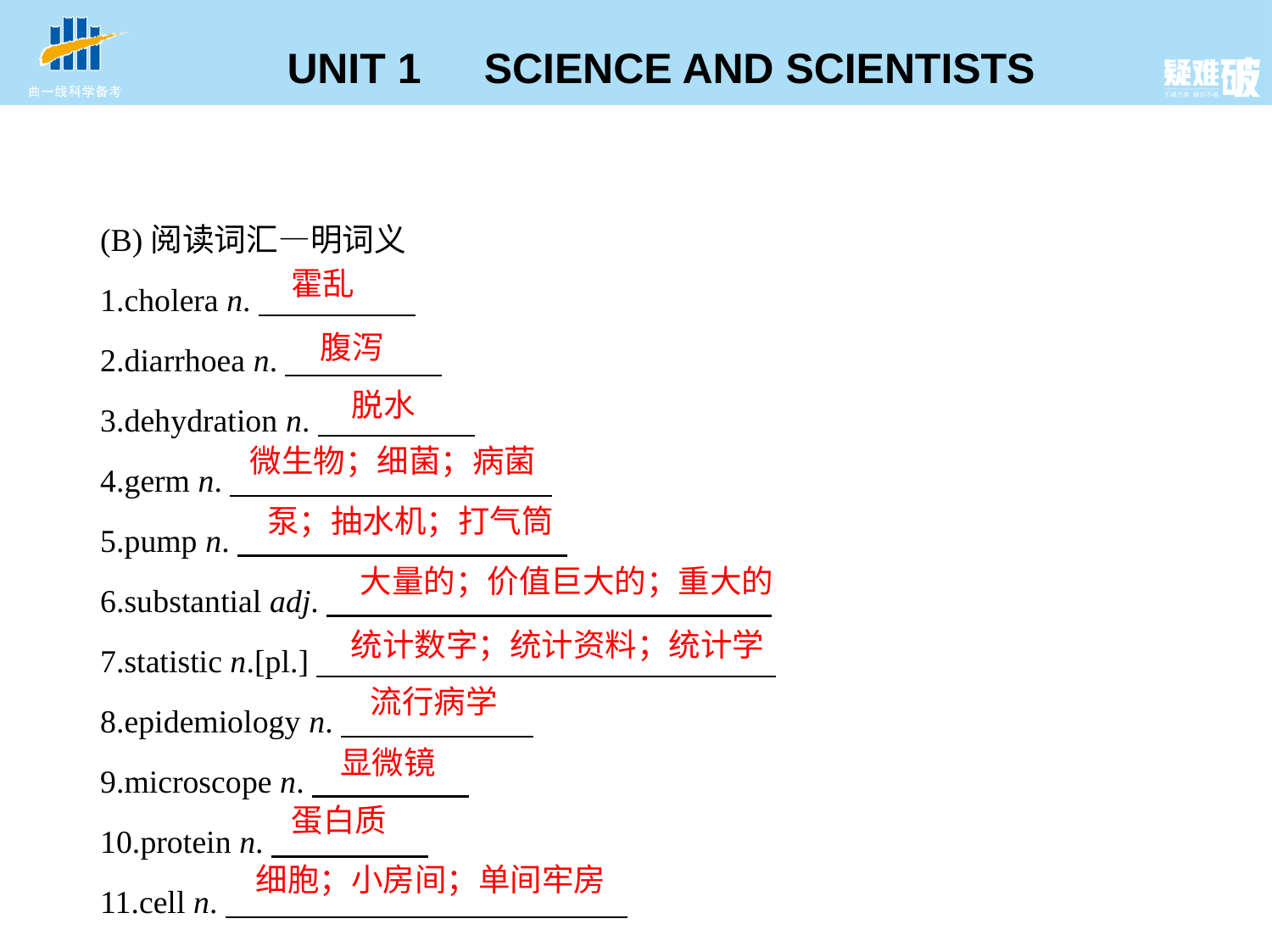

(B)阅读词汇—明词义
1.cholera n.
2.diarrhoea n.
3.dehydration n.
4.germ n.
5.pump n.
6.substantial adj.
7.statistic n.[pl.]
8.epidemiology n.
9.microscope n.
10.protein n.
11.cell n.
霍乱
腹泻
脱水
微生物；细菌；病菌
泵；抽水机；打气筒
大量的；价值巨大的；重大的
统计数字；统计资料；统计学
流行病学
显微镜
蛋白质
细胞；小房间；单间牢房